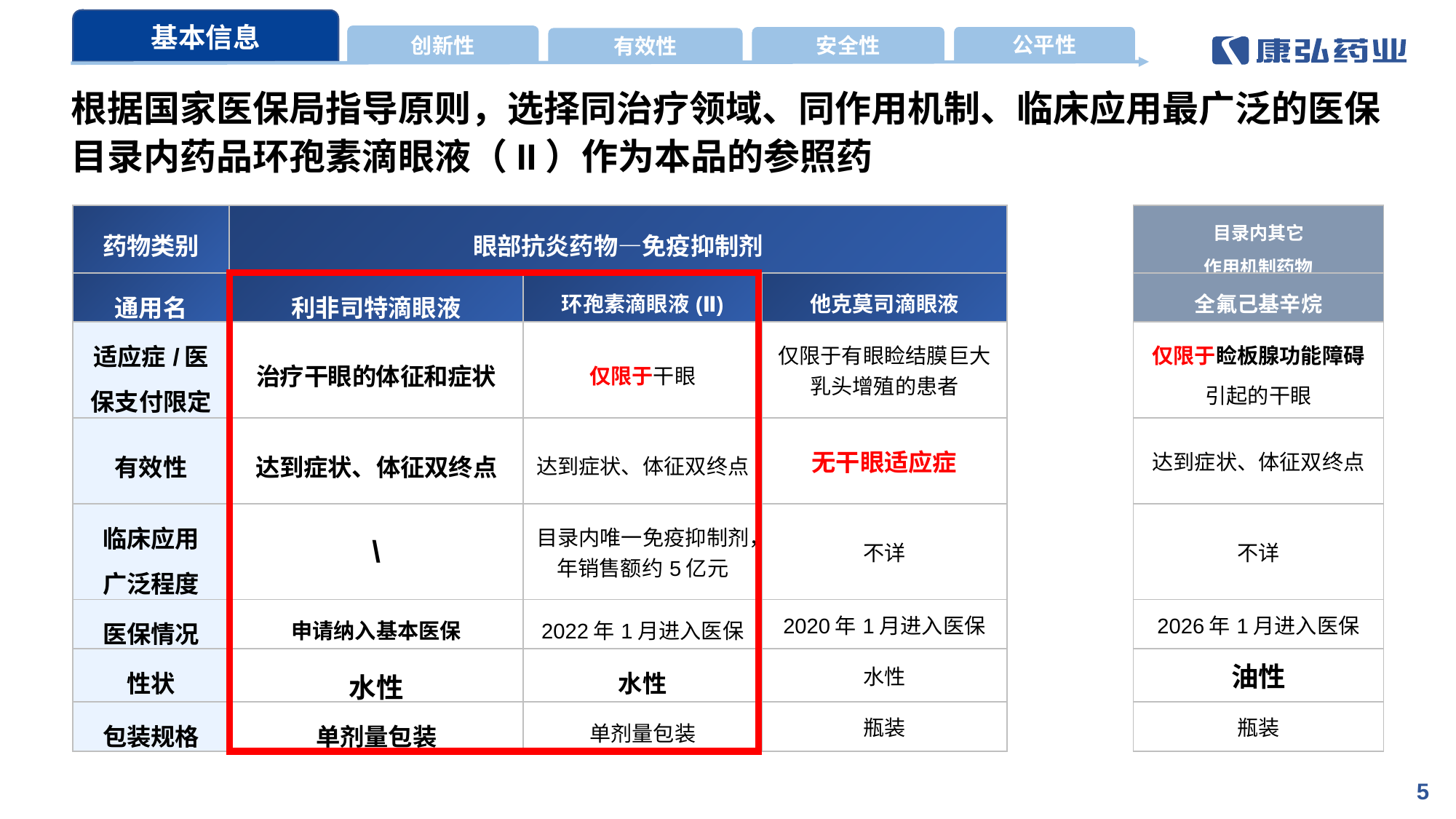

基本信息
创新性
安全性
公平性
有效性

根据国家医保局指导原则，选择同治疗领域、同作用机制、临床应用最广泛的医保目录内药品环孢素滴眼液（II）作为本品的参照药
| 药物类别 | 眼部抗炎药物—免疫抑制剂 |  |  |  | 目录内其它 作用机制药物 |
| --- | --- | --- | --- | --- | --- |
| 通用名 | 利非司特滴眼液 | 环孢素滴眼液(Ⅱ) | 他克莫司滴眼液 |  | 全氟己基辛烷 |
| 适应症/医保支付限定 | 治疗干眼的体征和症状 | 仅限于干眼 | 仅限于有眼睑结膜巨大乳头增殖的患者 |  | 仅限于睑板腺功能障碍 引起的干眼 |
| 有效性 | 达到症状、体征双终点 | 达到症状、体征双终点 | 无干眼适应症 |  | 达到症状、体征双终点 |
| 临床应用 广泛程度 | \ | 目录内唯一免疫抑制剂，年销售额约5亿元 | 不详 |  | 不详 |
| 医保情况 | 申请纳入基本医保 | 2022年1月进入医保 | 2020年1月进入医保 |  | 2026年1月进入医保 |
| 性状 | 水性 | 水性 | 水性 |  | 油性 |
| 包装规格 | 单剂量包装 | 单剂量包装 | 瓶装 |  | 瓶装 |

5